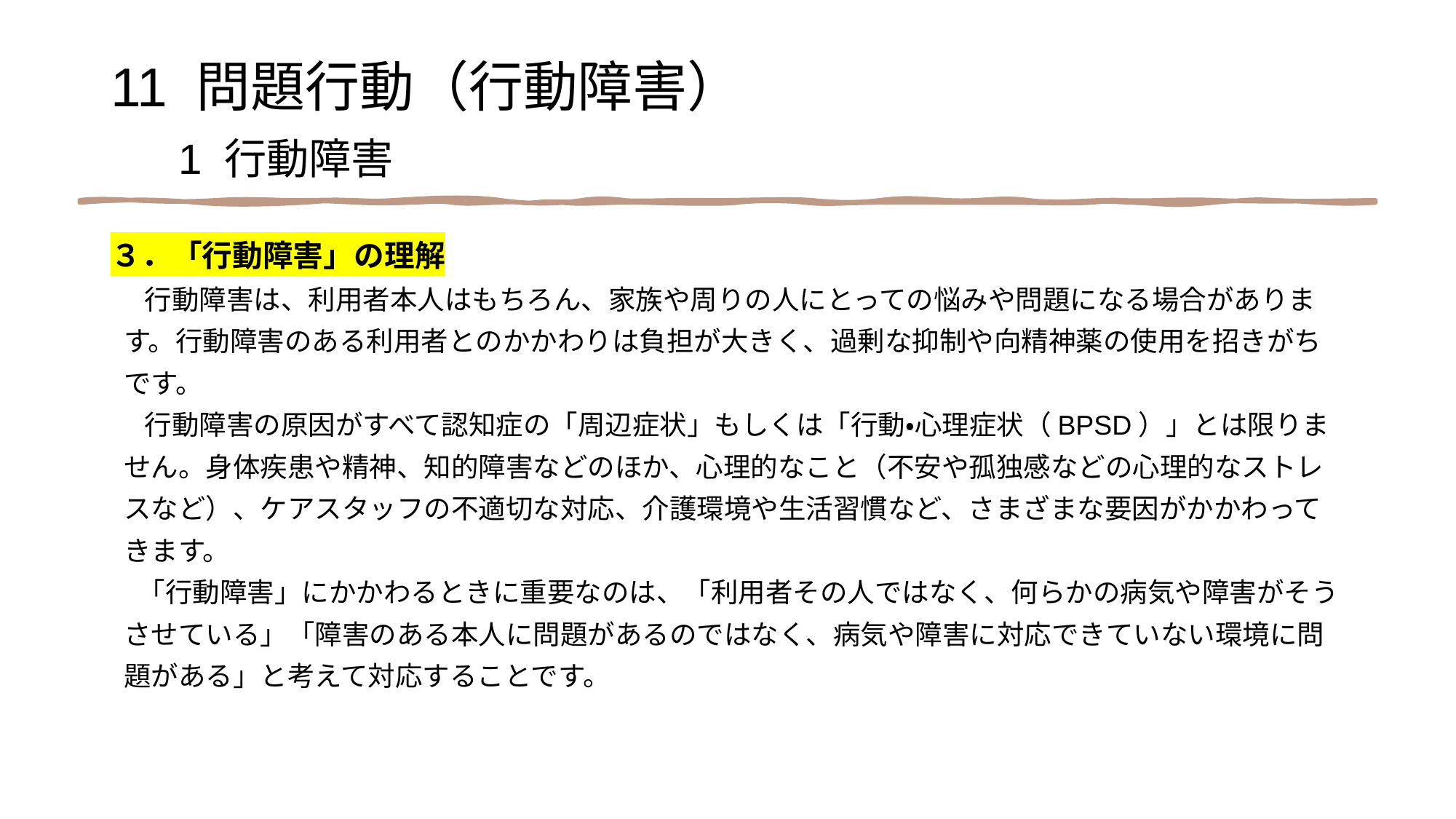

11 問題行動（行動障害）
　1 行動障害

３．「行動障害」の理解
　 行動障害は、利用者本人はもちろん、家族や周りの人にとっての悩みや問題になる場合がありま
 す。行動障害のある利用者とのかかわりは負担が大きく、過剰な抑制や向精神薬の使用を招きがち
 です。
　 行動障害の原因がすべて認知症の「周辺症状」もしくは「行動・心理症状（BPSD）」とは限りま
 せん。身体疾患や精神、知的障害などのほか、心理的なこと（不安や孤独感などの心理的なストレ
 スなど）、ケアスタッフの不適切な対応、介護環境や生活習慣など、さまざまな要因がかかわって
 きます。
　「行動障害」にかかわるときに重要なのは、「利用者その人ではなく、何らかの病気や障害がそう
 させている」「障害のある本人に問題があるのではなく、病気や障害に対応できていない環境に問
 題がある」と考えて対応することです。